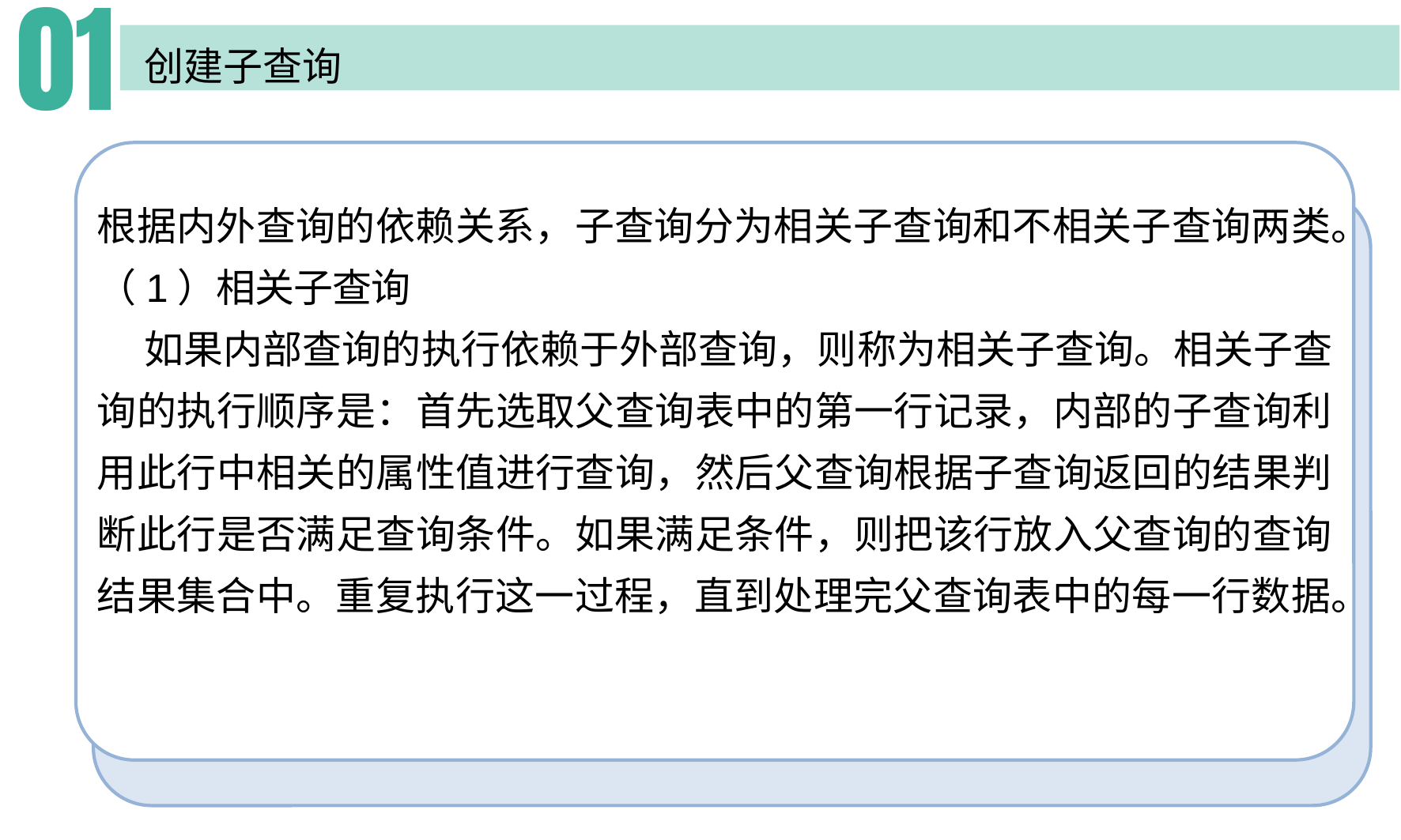

01

创建子查询

根据内外查询的依赖关系，子查询分为相关子查询和不相关子查询两类。
（1）相关子查询
    如果内部查询的执行依赖于外部查询，则称为相关子查询。相关子查询的执行顺序是：首先选取父查询表中的第一行记录，内部的子查询利用此行中相关的属性值进行查询，然后父查询根据子查询返回的结果判断此行是否满足查询条件。如果满足条件，则把该行放入父查询的查询结果集合中。重复执行这一过程，直到处理完父查询表中的每一行数据。